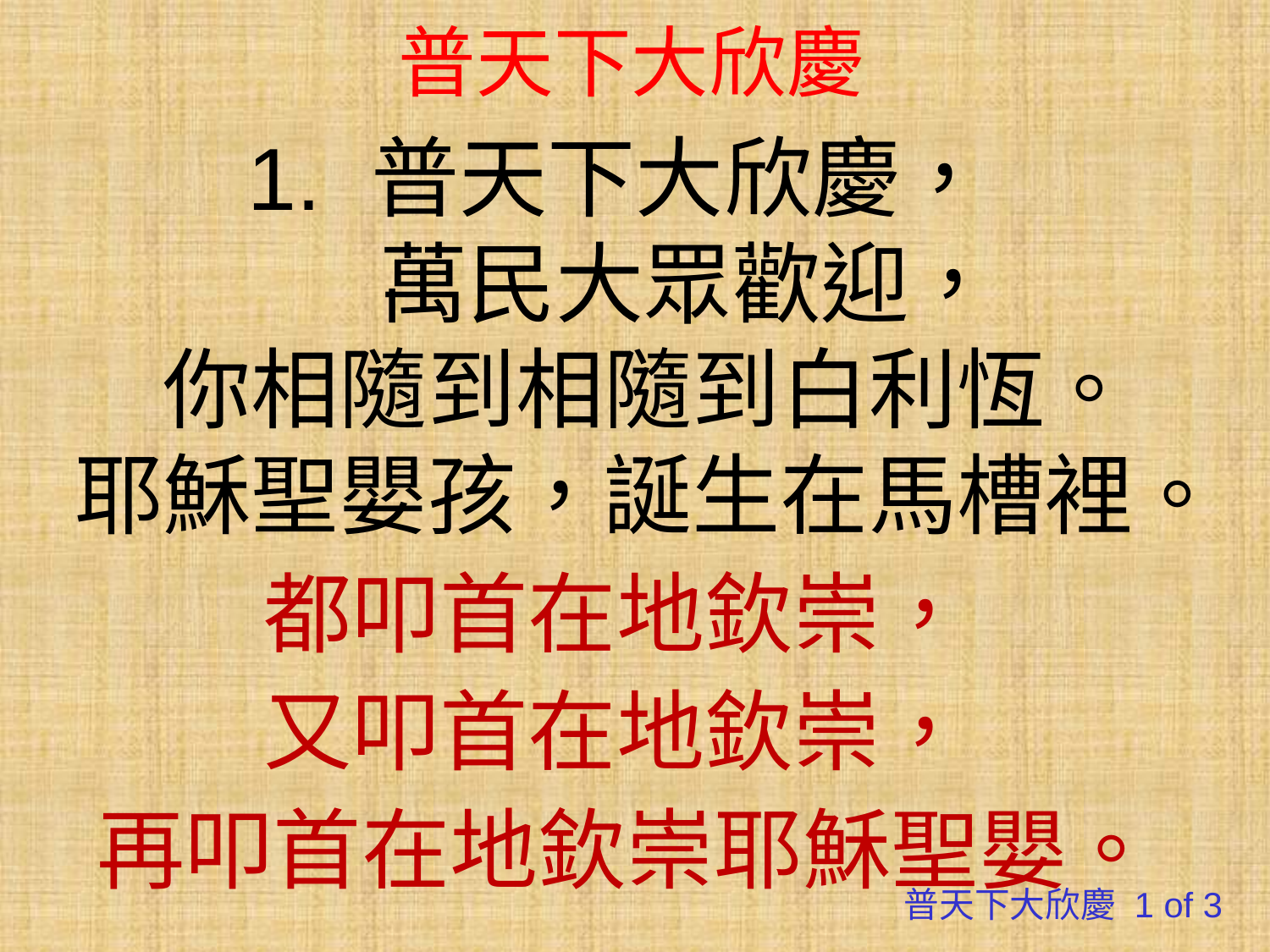

# 普天下大欣慶
普天下大欣慶，
  萬民大眾歡迎，
你相隨到相隨到白利恆。
耶穌聖嬰孩，誕生在馬槽裡。
都叩首在地欽崇，
又叩首在地欽崇，
再叩首在地欽崇耶穌聖嬰。

普天下大欣慶 1 of 3